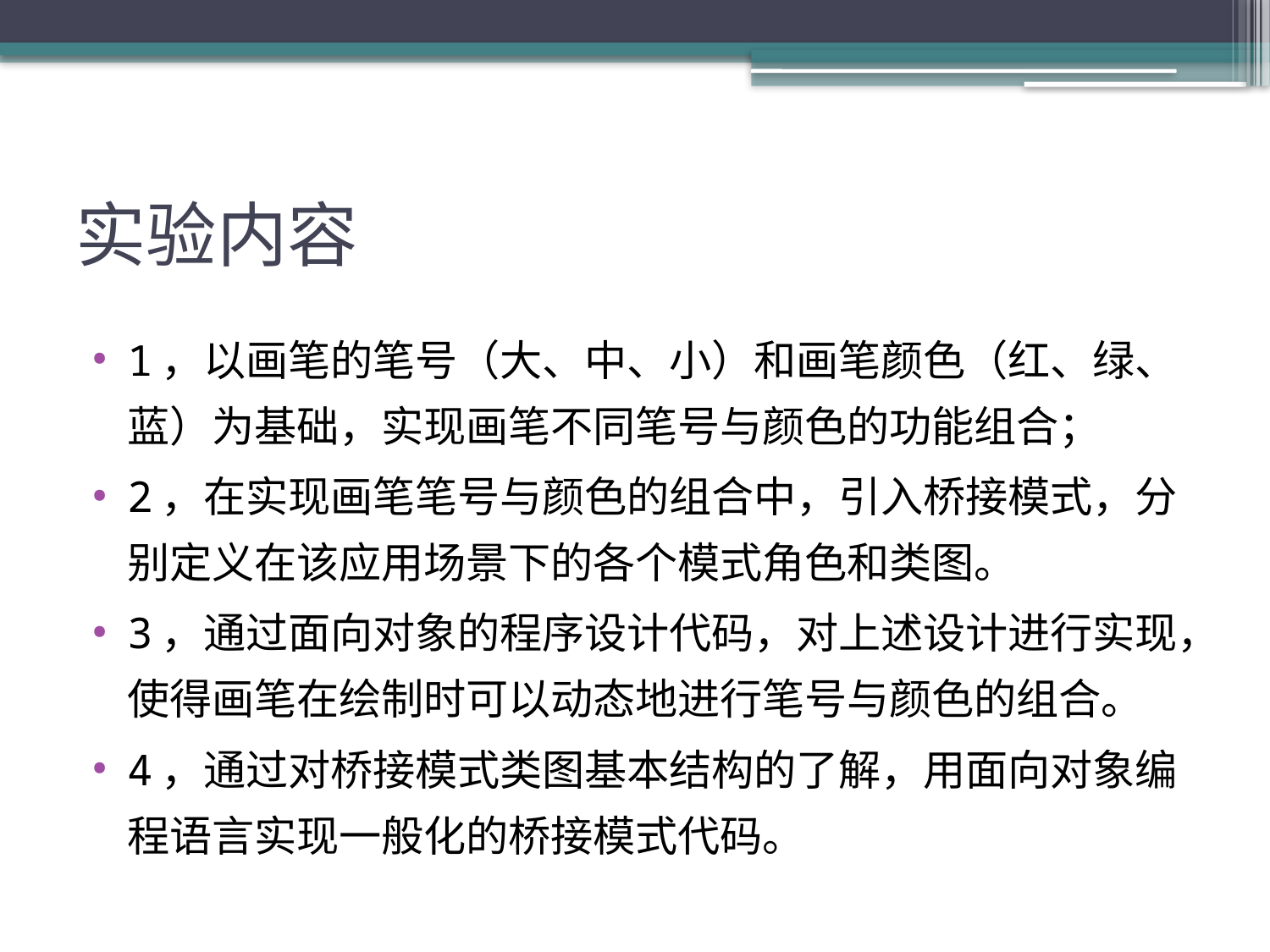

# 实验内容
1，以画笔的笔号（大、中、小）和画笔颜色（红、绿、蓝）为基础，实现画笔不同笔号与颜色的功能组合；
2，在实现画笔笔号与颜色的组合中，引入桥接模式，分别定义在该应用场景下的各个模式角色和类图。
3，通过面向对象的程序设计代码，对上述设计进行实现，使得画笔在绘制时可以动态地进行笔号与颜色的组合。
4，通过对桥接模式类图基本结构的了解，用面向对象编程语言实现一般化的桥接模式代码。